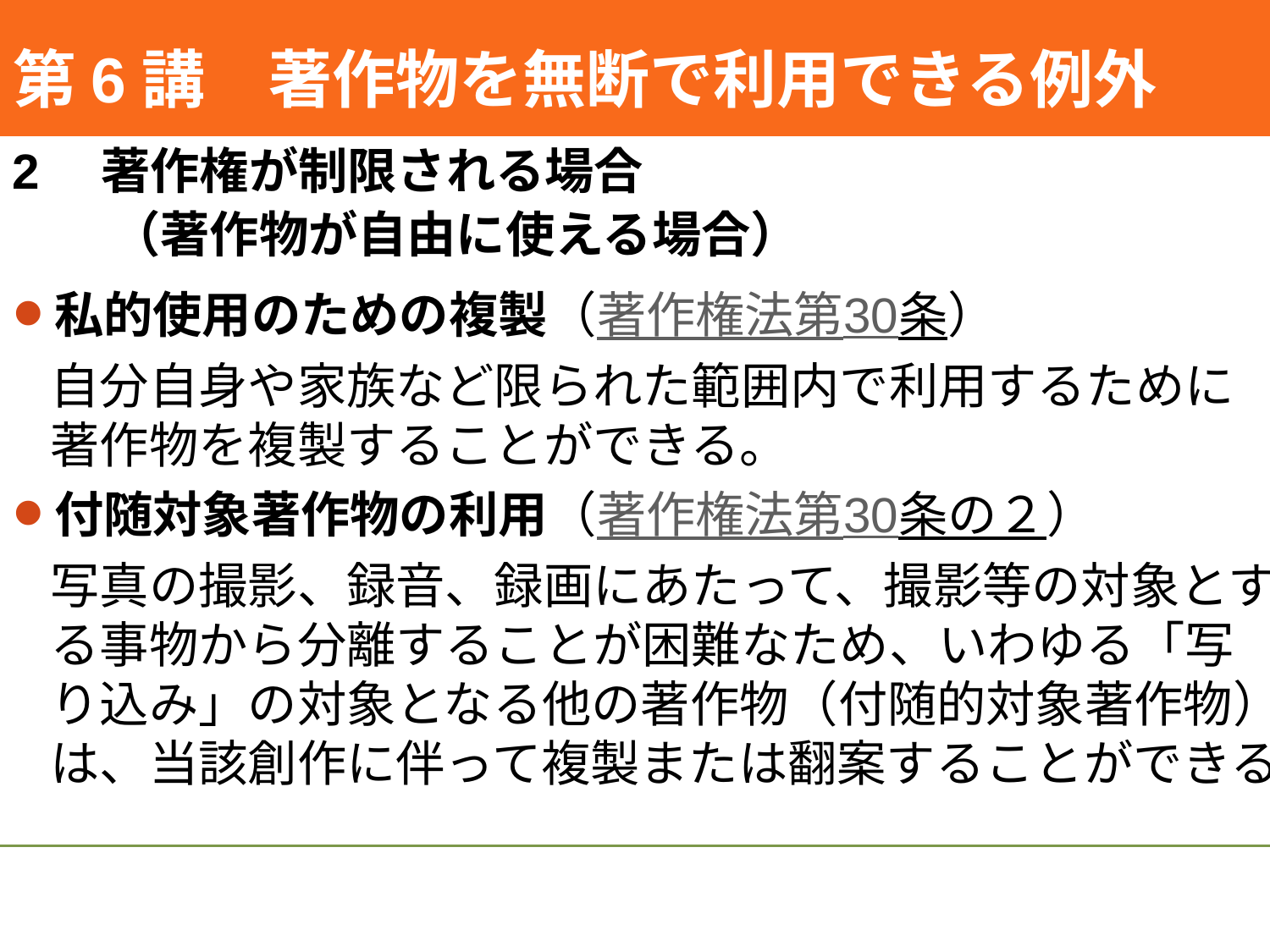

#
第6講　著作物を無断で利用できる例外
2　著作権が制限される場合
　　（著作物が自由に使える場合）
私的使用のための複製（著作権法第30条）
自分自身や家族など限られた範囲内で利用するために著作物を複製することができる。
付随対象著作物の利用（著作権法第30条の２）
写真の撮影、録音、録画にあたって、撮影等の対象とする事物から分離することが困難なため、いわゆる「写り込み」の対象となる他の著作物（付随的対象著作物）は、当該創作に伴って複製または翻案することができる。